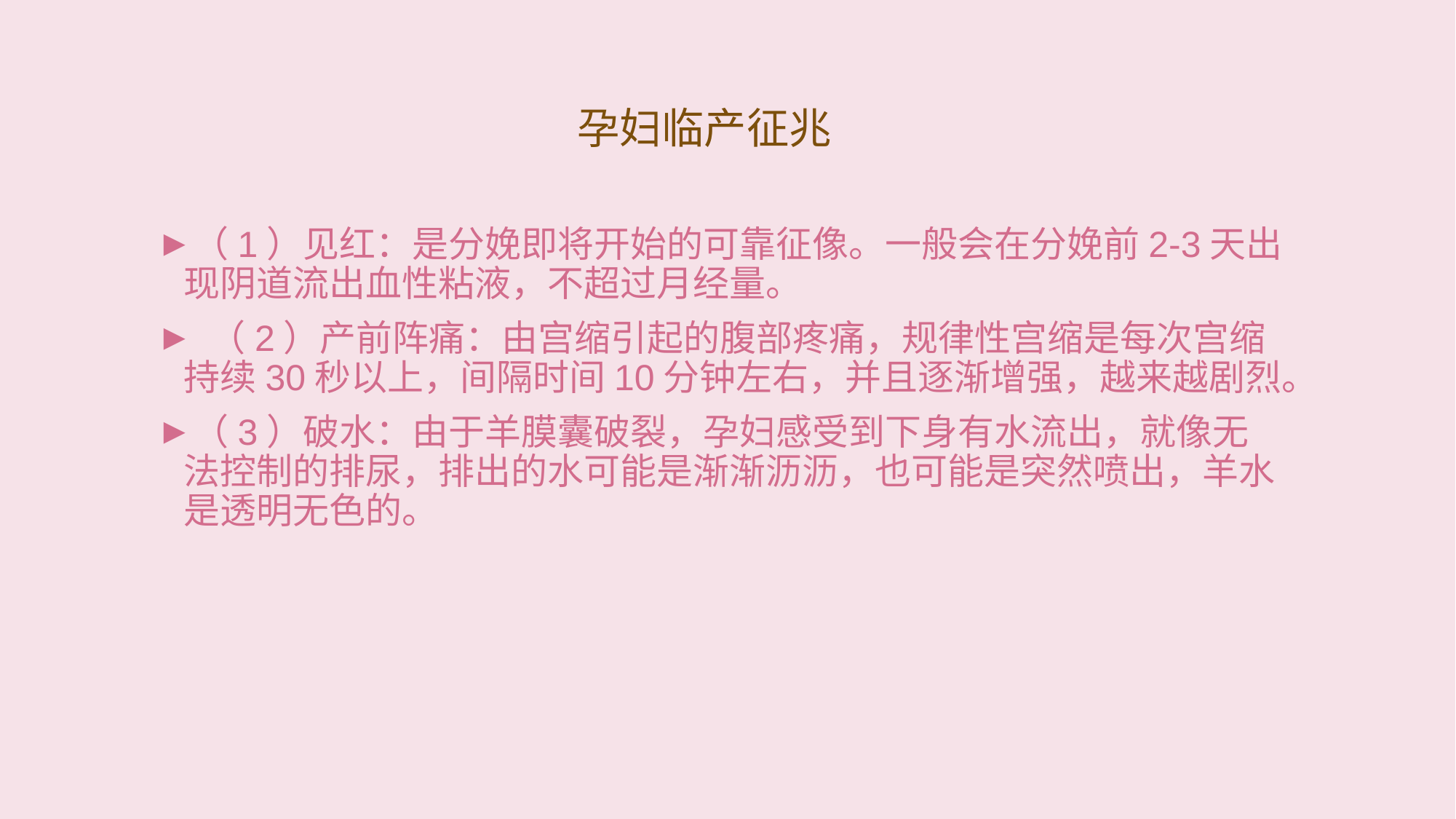

# 孕妇临产征兆
（1）见红：是分娩即将开始的可靠征像。一般会在分娩前2-3天出现阴道流出血性粘液，不超过月经量。
 （2）产前阵痛：由宫缩引起的腹部疼痛，规律性宫缩是每次宫缩持续30秒以上，间隔时间10分钟左右，并且逐渐增强，越来越剧烈。
（3）破水：由于羊膜囊破裂，孕妇感受到下身有水流出，就像无法控制的排尿，排出的水可能是渐渐沥沥，也可能是突然喷出，羊水是透明无色的。